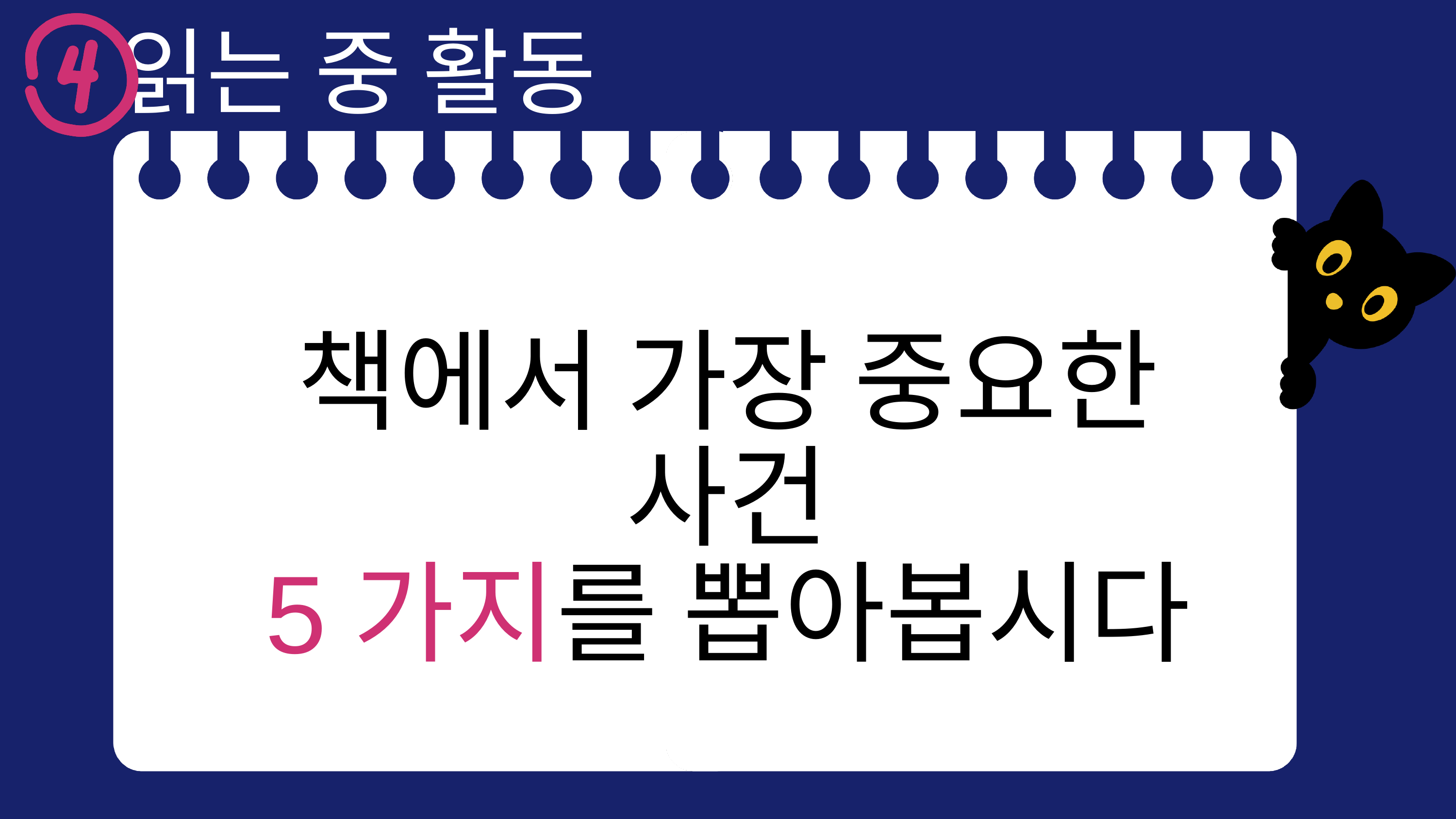

읽는 중 활동

책에서 가장 중요한 사건
5가지를 뽑아봅시다